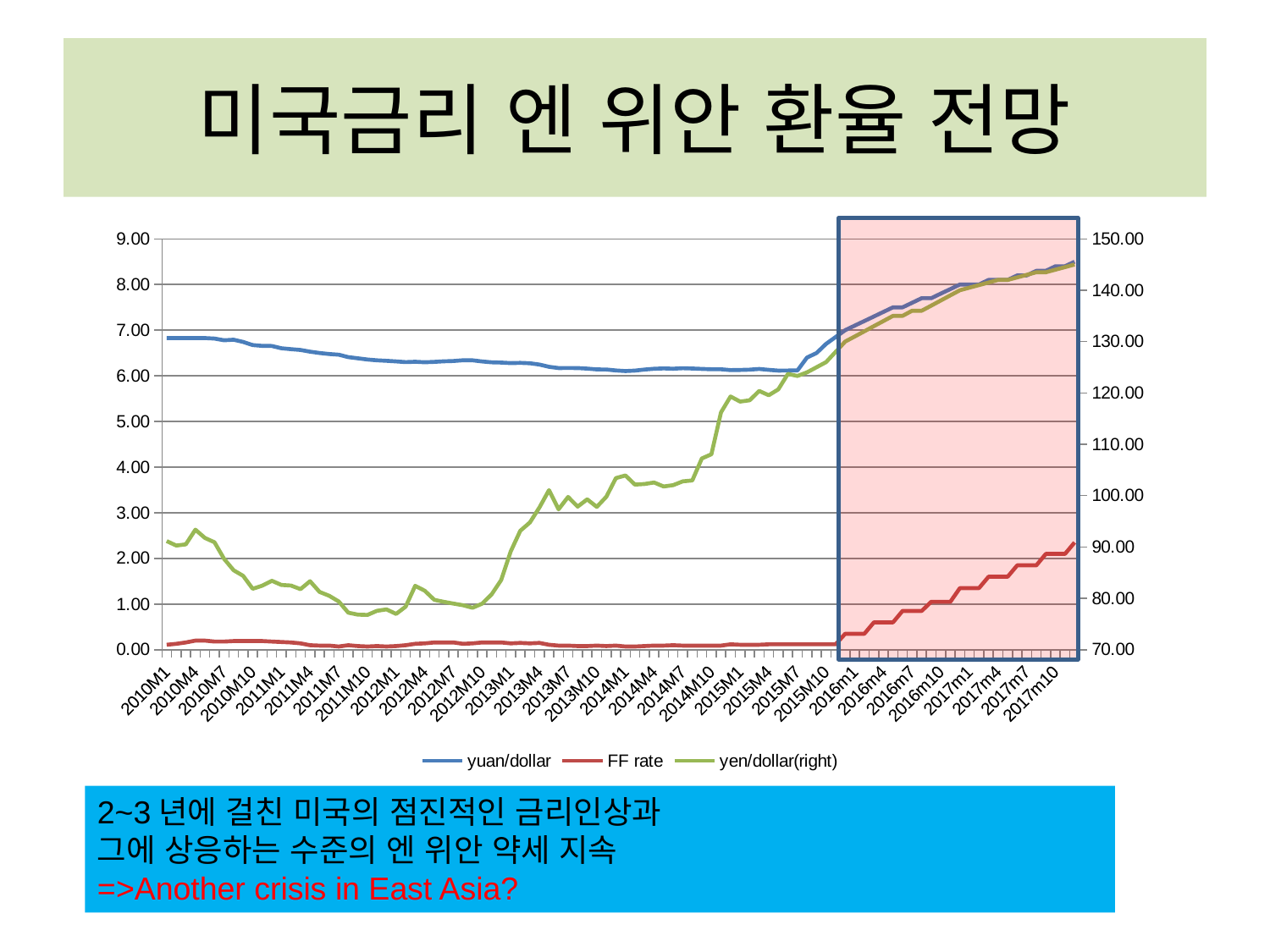

# 미국금리 엔 위안 환율 전망

### Chart

| Category | yuan/dollar | FF rate | yen/dollar(right) |
|---|---|---|---|
| 2010M1 | 6.827329999999996 | 0.11 | 91.15889999999999 |
| 2010M2 | 6.827039999999996 | 0.13 | 90.2837 |
| 2010M3 | 6.826439999999996 | 0.16 | 90.5177 |
| 2010M4 | 6.826159999999996 | 0.2 | 93.3771 |
| 2010M5 | 6.827389999999996 | 0.2 | 91.7653 |
| 2010M6 | 6.8165 | 0.1800000000000001 | 90.9214 |
| 2010M7 | 6.777660000000004 | 0.1800000000000001 | 87.707 |
| 2010M8 | 6.790119999999996 | 0.19 | 85.4736 |
| 2010M9 | 6.74202 | 0.19 | 84.38529999999999 |
| 2010M10 | 6.67317 | 0.19 | 81.867 |
| 2010M11 | 6.6557799999999965 | 0.19 | 82.476 |
| 2010M12 | 6.65361 | 0.1800000000000001 | 83.4255 |
| 2011M1 | 6.60338 | 0.17 | 82.6111 |
| 2011M2 | 6.584039999999996 | 0.16 | 82.49780000000003 |
| 2011M3 | 6.56624 | 0.14 | 81.79360000000003 |
| 2011M4 | 6.5291799999999975 | 0.1 | 83.347 |
| 2011M5 | 6.49951 | 0.09000000000000002 | 81.2572 |
| 2011M6 | 6.47784 | 0.09000000000000002 | 80.5118 |
| 2011M7 | 6.4612200000000035 | 0.07000000000000002 | 79.3974 |
| 2011M8 | 6.4090300000000004 | 0.1 | 77.2209 |
| 2011M9 | 6.3828 | 0.08000000000000004 | 76.8375 |
| 2011M10 | 6.3565 | 0.07000000000000002 | 76.77199999999999 |
| 2011M11 | 6.3392 | 0.08000000000000004 | 77.57939999999998 |
| 2011M12 | 6.328599999999996 | 0.07000000000000002 | 77.85859999999998 |
| 2012M1 | 6.3157999999999985 | 0.08000000000000004 | 76.97829999999999 |
| 2012M2 | 6.30036 | 0.1 | 78.392 |
| 2012M3 | 6.308139999999996 | 0.13 | 82.4348 |
| 2012M4 | 6.29658 | 0.14 | 81.4895 |
| 2012M5 | 6.30537 | 0.16 | 79.7155 |
| 2012M6 | 6.317789999999996 | 0.16 | 79.32139999999998 |
| 2012M7 | 6.324019999999995 | 0.16 | 78.983 |
| 2012M8 | 6.34036 | 0.13 | 78.6648 |
| 2012M9 | 6.33941 | 0.14 | 78.1678 |
| 2012M10 | 6.3143499999999975 | 0.16 | 78.9686 |
| 2012M11 | 6.29576 | 0.16 | 80.792 |
| 2012M12 | 6.29005 | 0.16 | 83.57779999999998 |
| 2013M1 | 6.27873 | 0.14 | 89.16 |
| 2013M2 | 6.2842 | 0.1500000000000001 | 93.1661 |
| 2013M3 | 6.2745799999999985 | 0.14 | 94.78839999999998 |
| 2013M4 | 6.24707 | 0.1500000000000001 | 97.6995 |
| 2013M5 | 6.197799999999996 | 0.11 | 101.082 |
| 2013M6 | 6.17078 | 0.09000000000000002 | 97.3311 |
| 2013M7 | 6.17175 | 0.09000000000000002 | 99.7505 |
| 2013M8 | 6.17076 | 0.08000000000000004 | 97.86999999999999 |
| 2013M9 | 6.1581699999999975 | 0.08000000000000004 | 99.27889999999998 |
| 2013M10 | 6.140439999999996 | 0.09000000000000002 | 97.82139999999998 |
| 2013M11 | 6.13762 | 0.08000000000000004 | 99.78829999999999 |
| 2013M12 | 6.117199999999997 | 0.09000000000000002 | 103.41200000000002 |
| 2014M1 | 6.103919999999996 | 0.07000000000000002 | 103.935 |
| 2014M2 | 6.11327 | 0.07000000000000002 | 102.156 |
| 2014M3 | 6.1369099999999985 | 0.08000000000000004 | 102.272 |
| 2014M4 | 6.155109999999996 | 0.09000000000000002 | 102.564 |
| 2014M5 | 6.162879999999996 | 0.09000000000000002 | 101.79 |
| 2014M6 | 6.15636 | 0.1 | 102.052 |
| 2014M7 | 6.167499999999996 | 0.09000000000000002 | 102.78 |
| 2014M8 | 6.1606099999999975 | 0.09000000000000002 | 102.957 |
| 2014M9 | 6.1520699999999975 | 0.09000000000000002 | 107.24400000000006 |
| 2014M10 | 6.144039999999997 | 0.09000000000000002 | 108.06100000000002 |
| 2014M11 | 6.144319999999996 | 0.09000000000000002 | 116.212 |
| 2014M12 | 6.124219999999996 | 0.12000000000000002 | 119.313 |
| 2015M1 | 6.127379999999996 | 0.11 | 118.308 |
| 2015M2 | 6.1343499999999995 | 0.11 | 118.563 |
| 2015M3 | 6.150549999999996 | 0.11 | 120.387 |
| 2015M4 | 6.1297799999999985 | 0.12000000000000002 | 119.55 |
| 2015M5 | 6.114149999999996 | 0.12000000000000002 | 120.68899999999998 |
| 2015M6 | 6.115999999999996 | 0.12000000000000002 | 123.7 |
| 2015M7 | 6.116999999999996 | 0.12000000000000002 | 123.31 |
| 2015M8 | 6.4 | 0.12000000000000002 | 124.0 |
| 2015M9 | 6.5 | 0.12000000000000002 | 125.0 |
| 2015M10 | 6.7 | 0.12000000000000002 | 126.0 |
| 2015M11 | 6.85 | 0.12000000000000002 | 128.0 |
| 2015M12 | 7.0 | 0.3500000000000002 | 130.0 |
| 2016m1 | 7.1 | 0.3500000000000002 | 131.0 |
| 2016m2 | 7.2 | 0.3500000000000002 | 132.0 |
| 2016m3 | 7.3 | 0.6000000000000004 | 133.0 |
| 2016m4 | 7.4 | 0.6000000000000004 | 134.0 |
| 2016m5 | 7.5 | 0.6000000000000004 | 135.0 |
| 2016m6 | 7.5 | 0.8500000000000004 | 135.0 |
| 2016m7 | 7.6 | 0.8500000000000004 | 136.0 |
| 2016m8 | 7.7 | 0.8500000000000004 | 136.0 |
| 2016m9 | 7.7 | 1.05 | 137.0 |
| 2016m10 | 7.8 | 1.05 | 138.0 |
| 2016m11 | 7.9 | 1.05 | 139.0 |
| 2016m12 | 8.0 | 1.35 | 140.0 |
| 2017m1 | 8.0 | 1.35 | 140.5 |
| 2017m2 | 8.0 | 1.35 | 141.0 |
| 2017m3 | 8.1 | 1.6 | 141.5 |
| 2017m4 | 8.1 | 1.6 | 142.0 |
| 2017m5 | 8.1 | 1.6 | 142.0 |
| 2017m6 | 8.200000000000001 | 1.85 | 142.5 |
| 2017m7 | 8.200000000000001 | 1.85 | 143.0 |
| 2017m8 | 8.3 | 1.85 | 143.5 |
| 2017m9 | 8.3 | 2.1 | 143.5 |
| 2017m10 | 8.4 | 2.1 | 144.0 |
| 2017m11 | 8.4 | 2.1 | 144.5 |
| 2017m12 | 8.5 | 2.3499999999999988 | 145.0 |
2~3년에 걸친 미국의 점진적인 금리인상과
그에 상응하는 수준의 엔 위안 약세 지속
=>Another crisis in East Asia?